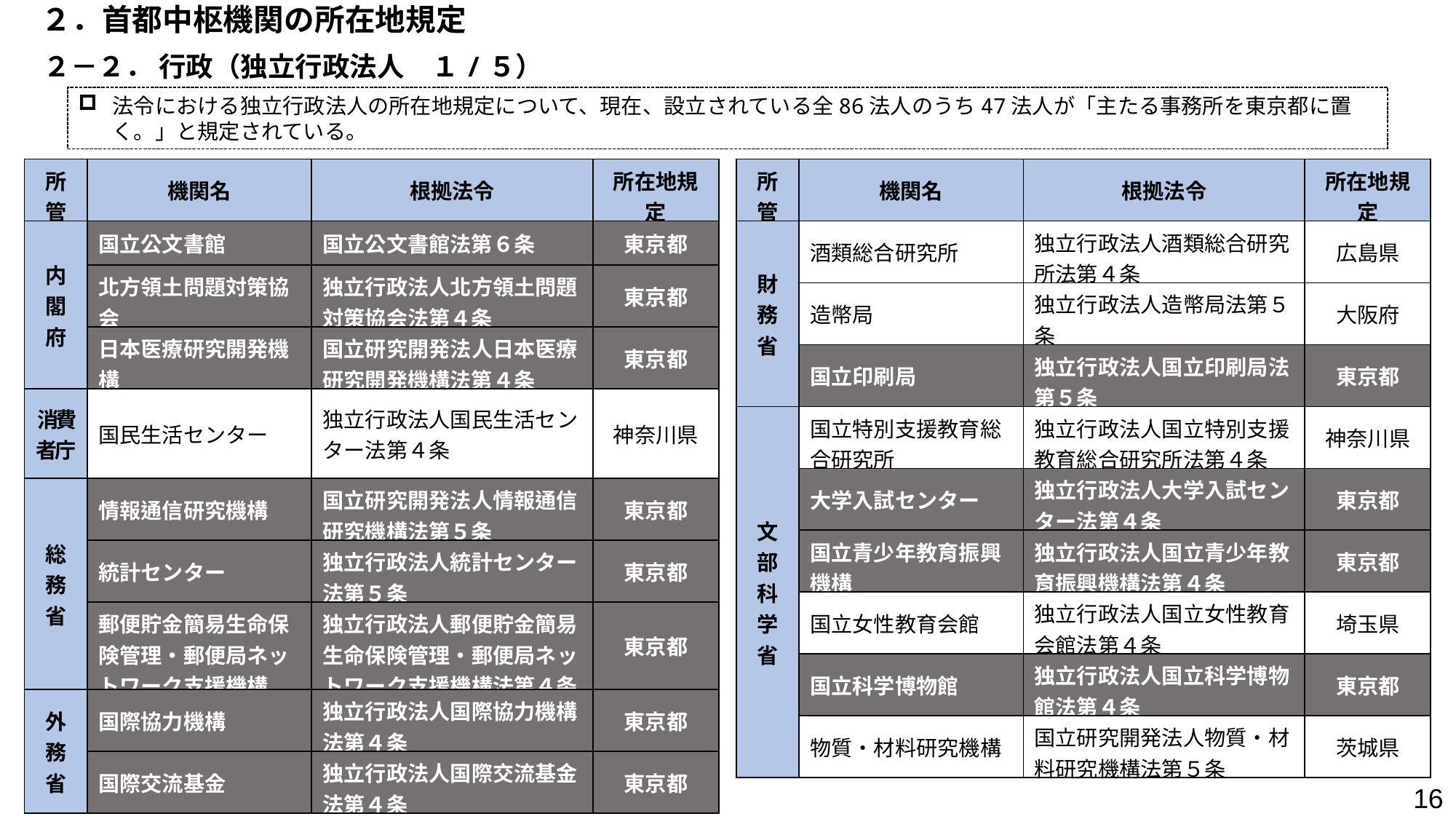

２．首都中枢機関の所在地規定
２－２． 行政（独立行政法人　１/５）
法令における独立行政法人の所在地規定について、現在、設立されている全86法人のうち47法人が「主たる事務所を東京都に置く。」と規定されている。
| 所管 | 機関名 | 根拠法令 | 所在地規定 |
| --- | --- | --- | --- |
| 財務省 | 酒類総合研究所 | 独立行政法人酒類総合研究所法第４条 | 広島県 |
|  | 造幣局 | 独立行政法人造幣局法第５条 | 大阪府 |
|  | 国立印刷局 | 独立行政法人国立印刷局法第５条 | 東京都 |
| 文部科学省 | 国立特別支援教育総合研究所 | 独立行政法人国立特別支援教育総合研究所法第４条 | 神奈川県 |
|  | 大学入試センター | 独立行政法人大学入試センター法第４条 | 東京都 |
|  | 国立青少年教育振興機構 | 独立行政法人国立青少年教育振興機構法第４条 | 東京都 |
|  | 国立女性教育会館 | 独立行政法人国立女性教育会館法第４条 | 埼玉県 |
|  | 国立科学博物館 | 独立行政法人国立科学博物館法第４条 | 東京都 |
|  | 物質・材料研究機構 | 国立研究開発法人物質・材料研究機構法第５条 | 茨城県 |
| 所管 | 機関名 | 根拠法令 | 所在地規定 |
| --- | --- | --- | --- |
| 内閣府 | 国立公文書館 | 国立公文書館法第６条 | 東京都 |
|  | 北方領土問題対策協会 | 独立行政法人北方領土問題対策協会法第４条 | 東京都 |
|  | 日本医療研究開発機構 | 国立研究開発法人日本医療研究開発機構法第４条 | 東京都 |
| 消費者庁 | 国民生活センター | 独立行政法人国民生活センター法第４条 | 神奈川県 |
| 総務省 | 情報通信研究機構 | 国立研究開発法人情報通信研究機構法第５条 | 東京都 |
|  | 統計センター | 独立行政法人統計センター法第５条 | 東京都 |
|  | 郵便貯金簡易生命保険管理・郵便局ネットワーク支援機構 | 独立行政法人郵便貯金簡易生命保険管理・郵便局ネットワーク支援機構法第４条 | 東京都 |
| 外務省 | 国際協力機構 | 独立行政法人国際協力機構法第４条 | 東京都 |
|  | 国際交流基金 | 独立行政法人国際交流基金法第４条 | 東京都 |
16